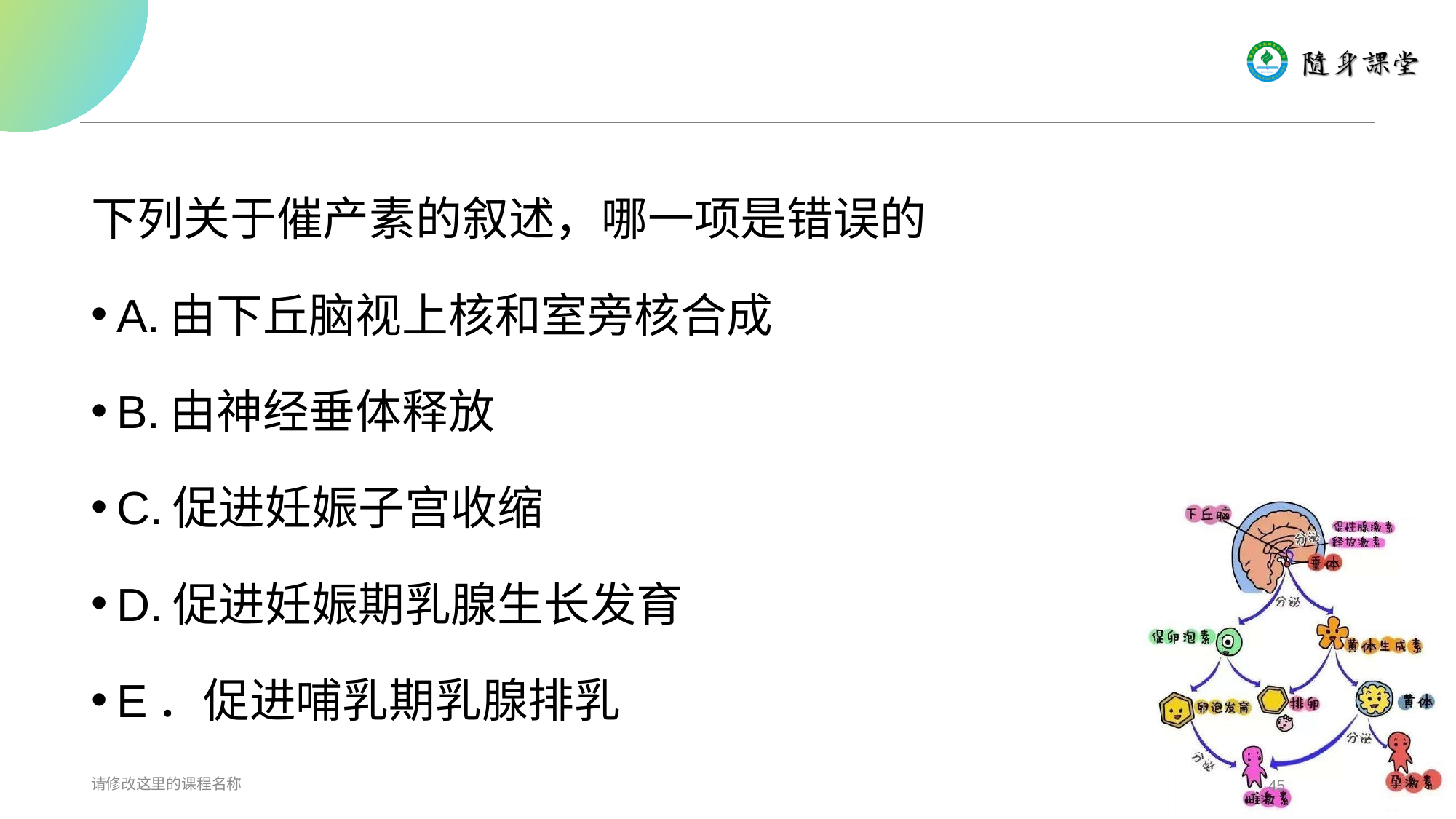

#
下列关于催产素的叙述，哪一项是错误的
A.由下丘脑视上核和室旁核合成
B.由神经垂体释放
C.促进妊娠子宫收缩
D.促进妊娠期乳腺生长发育
E．促进哺乳期乳腺排乳
请修改这里的课程名称
45